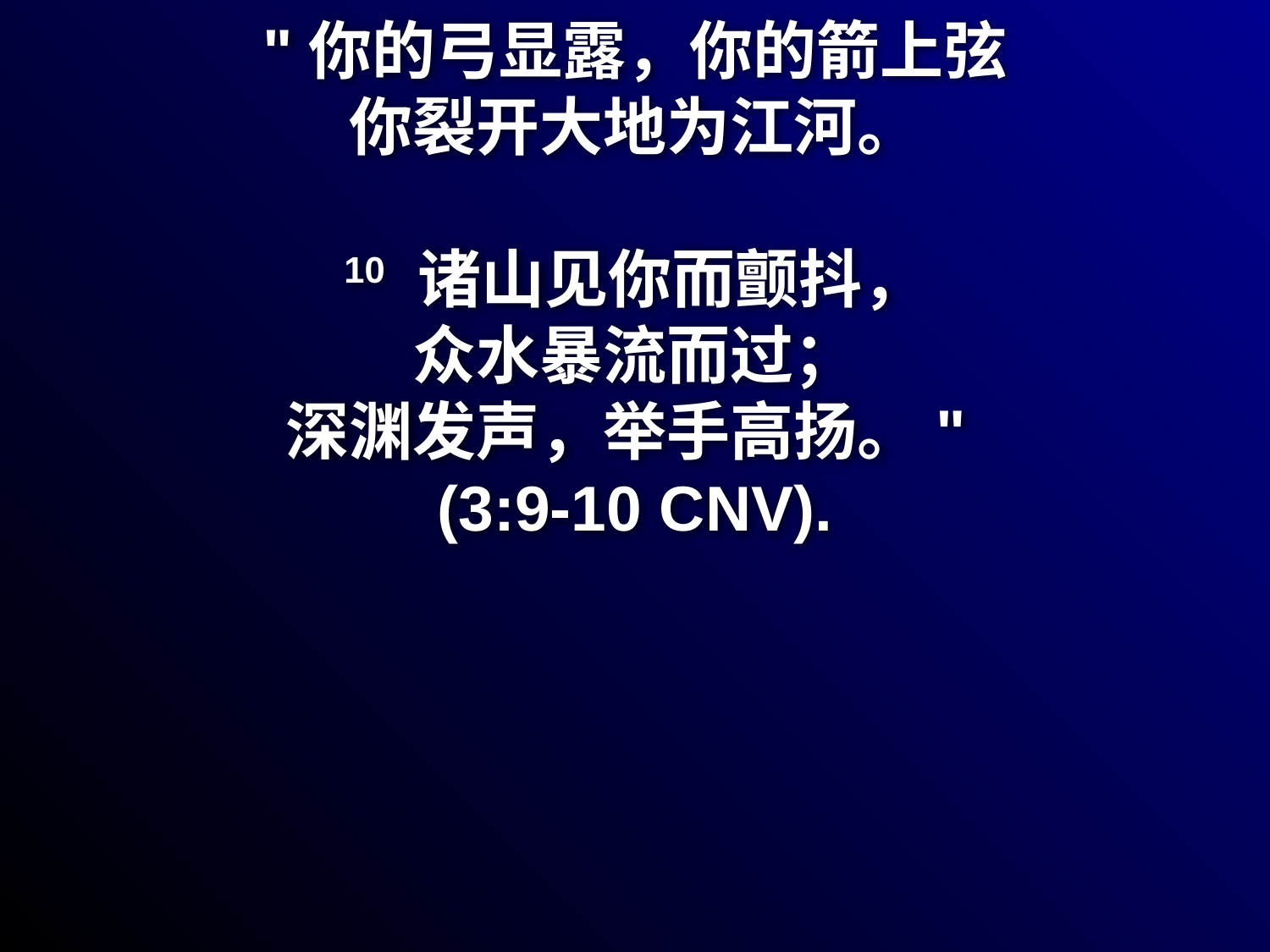

# "你的弓显露，你的箭上弦 你裂开大地为江河。 10 诸山见你而颤抖， 众水暴流而过； 深渊发声，举手高扬。" (3:9-10 CNV).